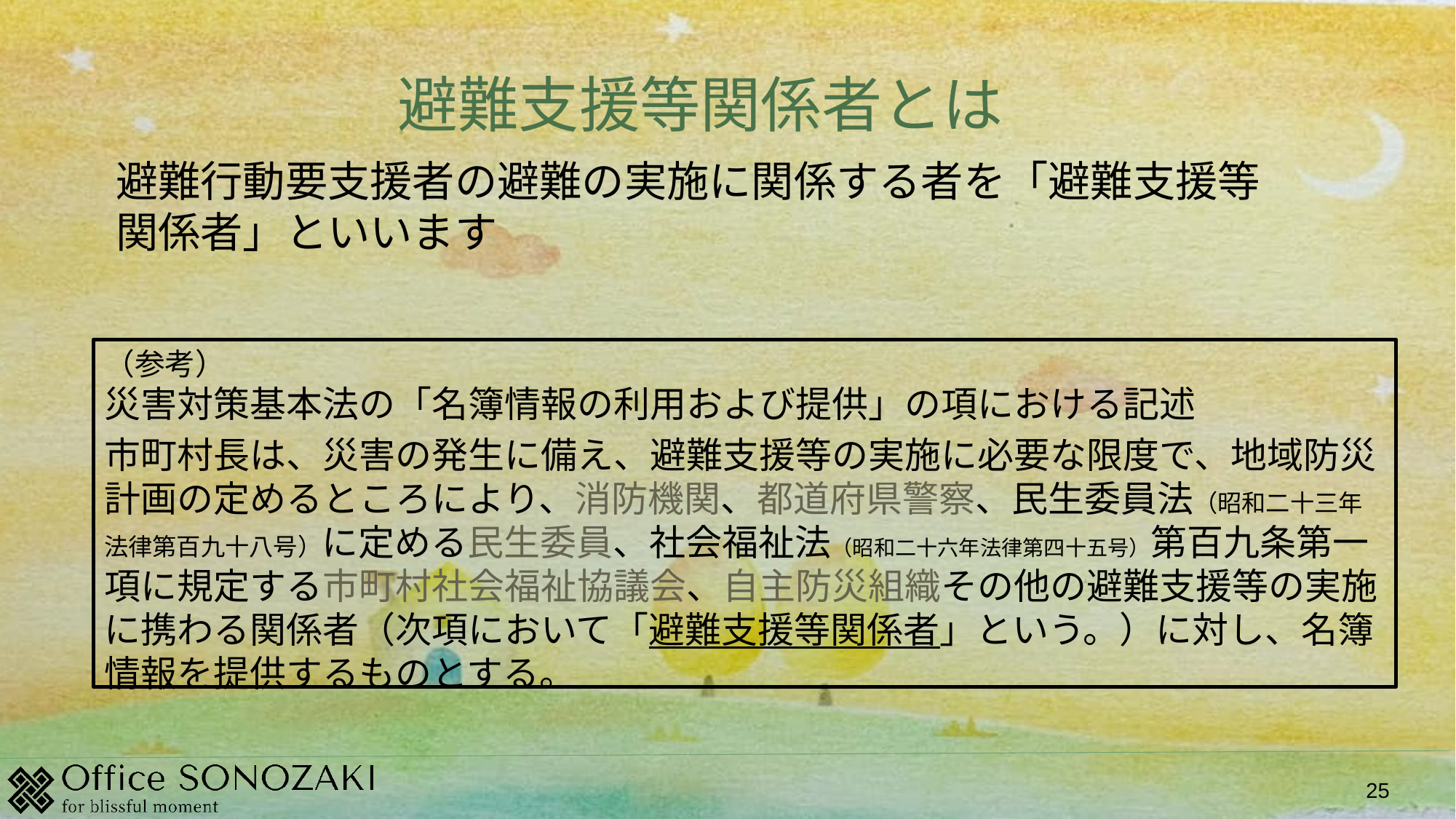

# 避難支援等関係者とは
避難行動要支援者の避難の実施に関係する者を「避難支援等関係者」といいます
（参考）
災害対策基本法の「名簿情報の利用および提供」の項における記述
市町村長は、災害の発生に備え、避難支援等の実施に必要な限度で、地域防災計画の定めるところにより、消防機関、都道府県警察、民生委員法（昭和二十三年法律第百九十八号）に定める民生委員、社会福祉法（昭和二十六年法律第四十五号）第百九条第一項に規定する市町村社会福祉協議会、自主防災組織その他の避難支援等の実施に携わる関係者（次項において「避難支援等関係者」という。）に対し、名簿情報を提供するものとする。
25